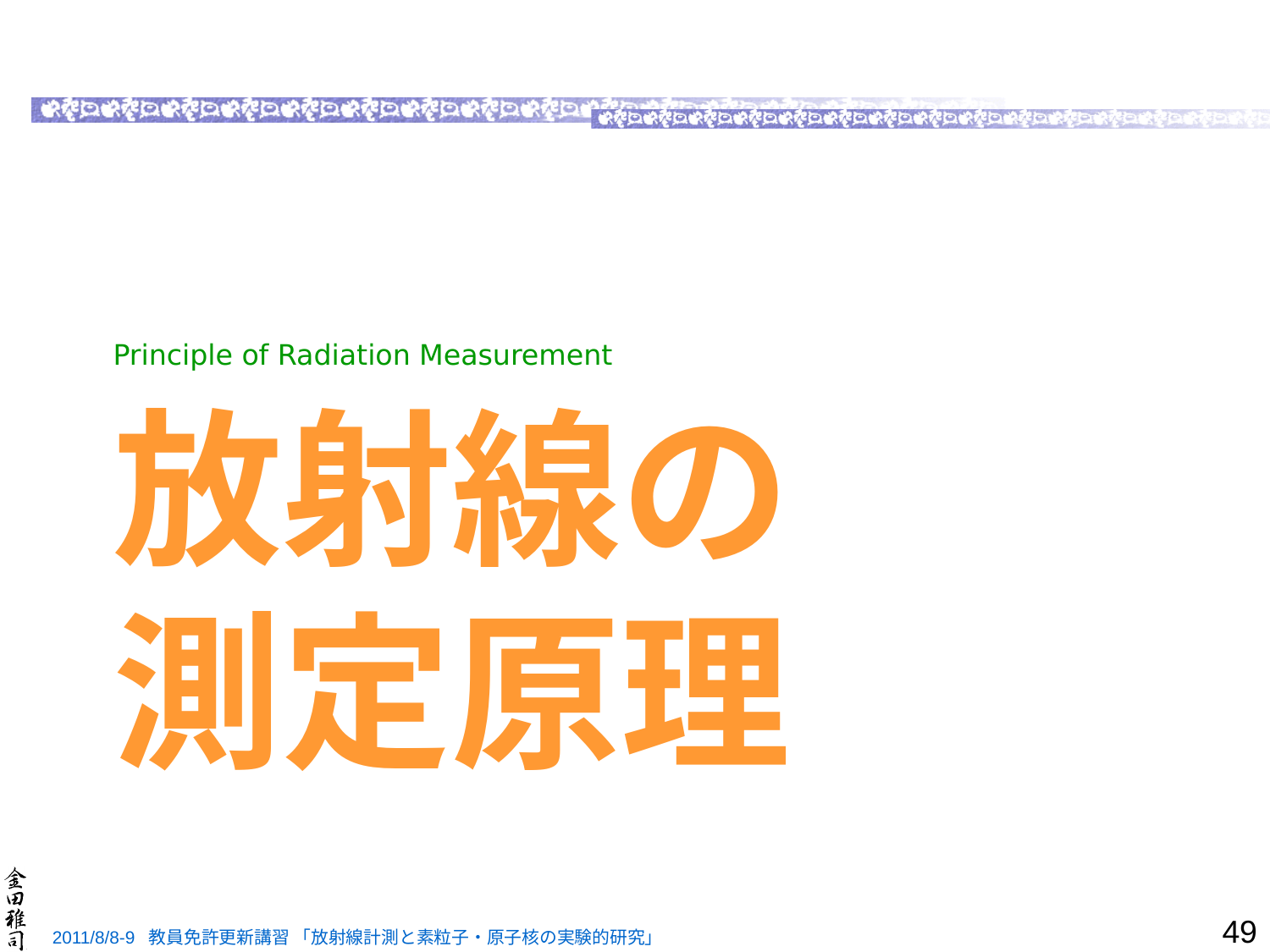

Principle of Radiation Measurement
# 放射線の 測定原理
49
2011/8/8-9  教員免許更新講習 「放射線計測と素粒子・原子核の実験的研究」